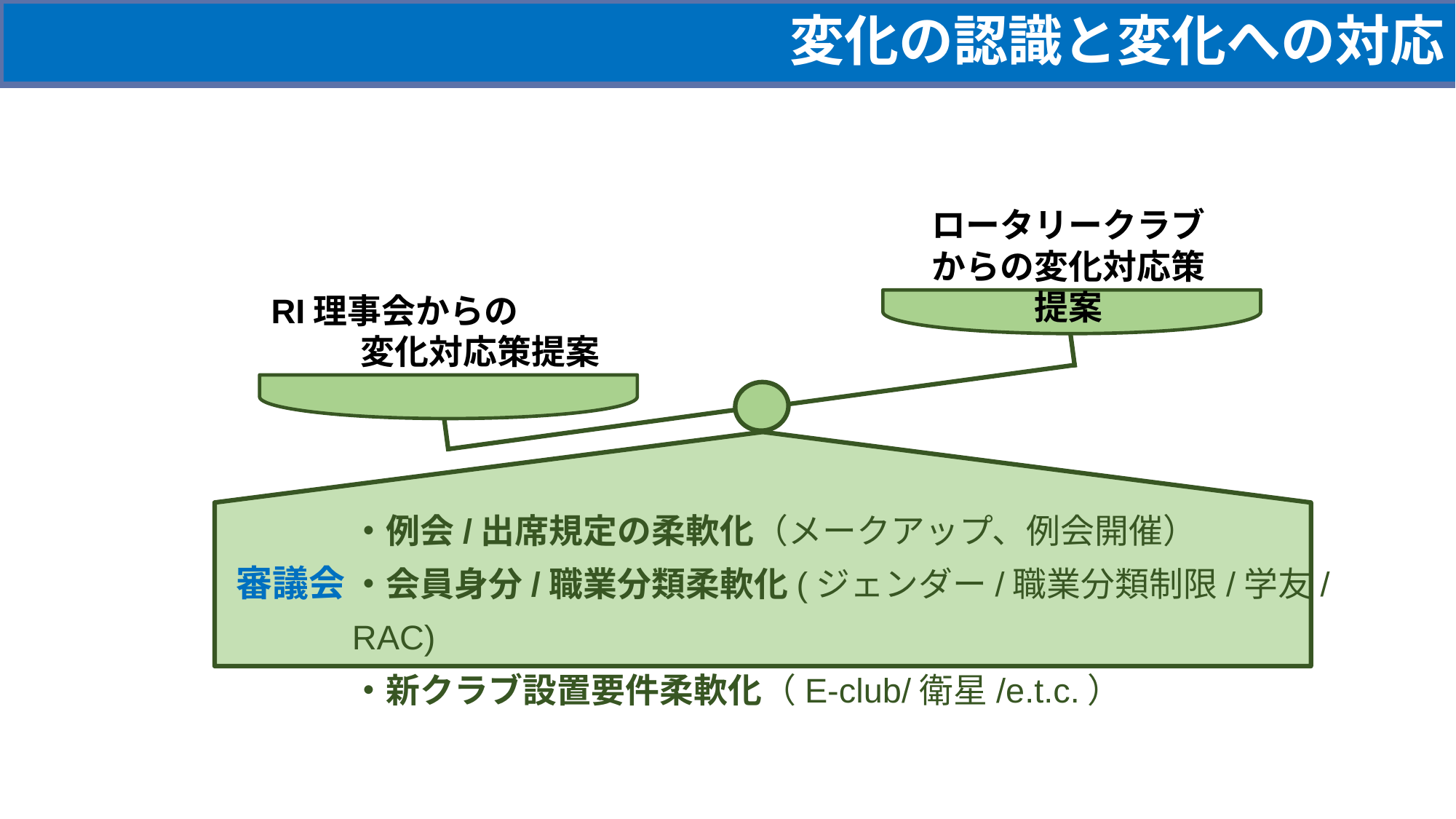

変化の認識と変化への対応

ロータリークラブからの変化対応策提案

RI理事会からの　　　　　変化対応策提案

審議会
・例会/出席規定の柔軟化（メークアップ、例会開催）
・会員身分/職業分類柔軟化(ジェンダー/職業分類制限/学友/RAC)
・新クラブ設置要件柔軟化（E-club/衛星/e.t.c.）